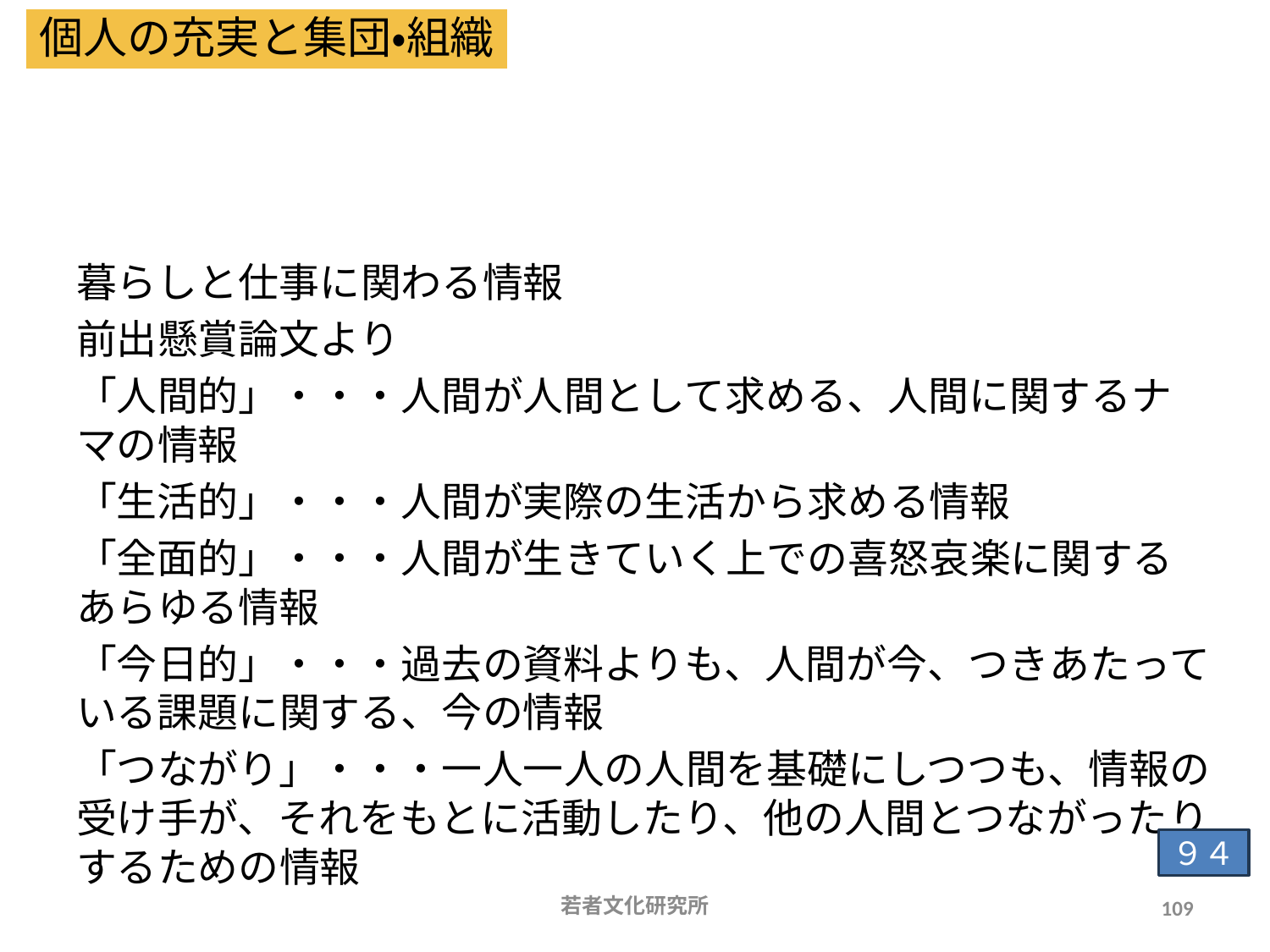

個人の充実と集団・組織
# 学習相談　シソーラスから ワンストップサービスへ
暮らしと仕事に関わる情報
前出懸賞論文より
「人間的」・・・人間が人間として求める、人間に関するナマの情報
「生活的」・・・人間が実際の生活から求める情報
「全面的」・・・人間が生きていく上での喜怒哀楽に関するあらゆる情報
「今日的」・・・過去の資料よりも、人間が今、つきあたっている課題に関する、今の情報
「つながり」・・・一人一人の人間を基礎にしつつも、情報の受け手が、それをもとに活動したり、他の人間とつながったりするための情報

９４
若者文化研究所
109